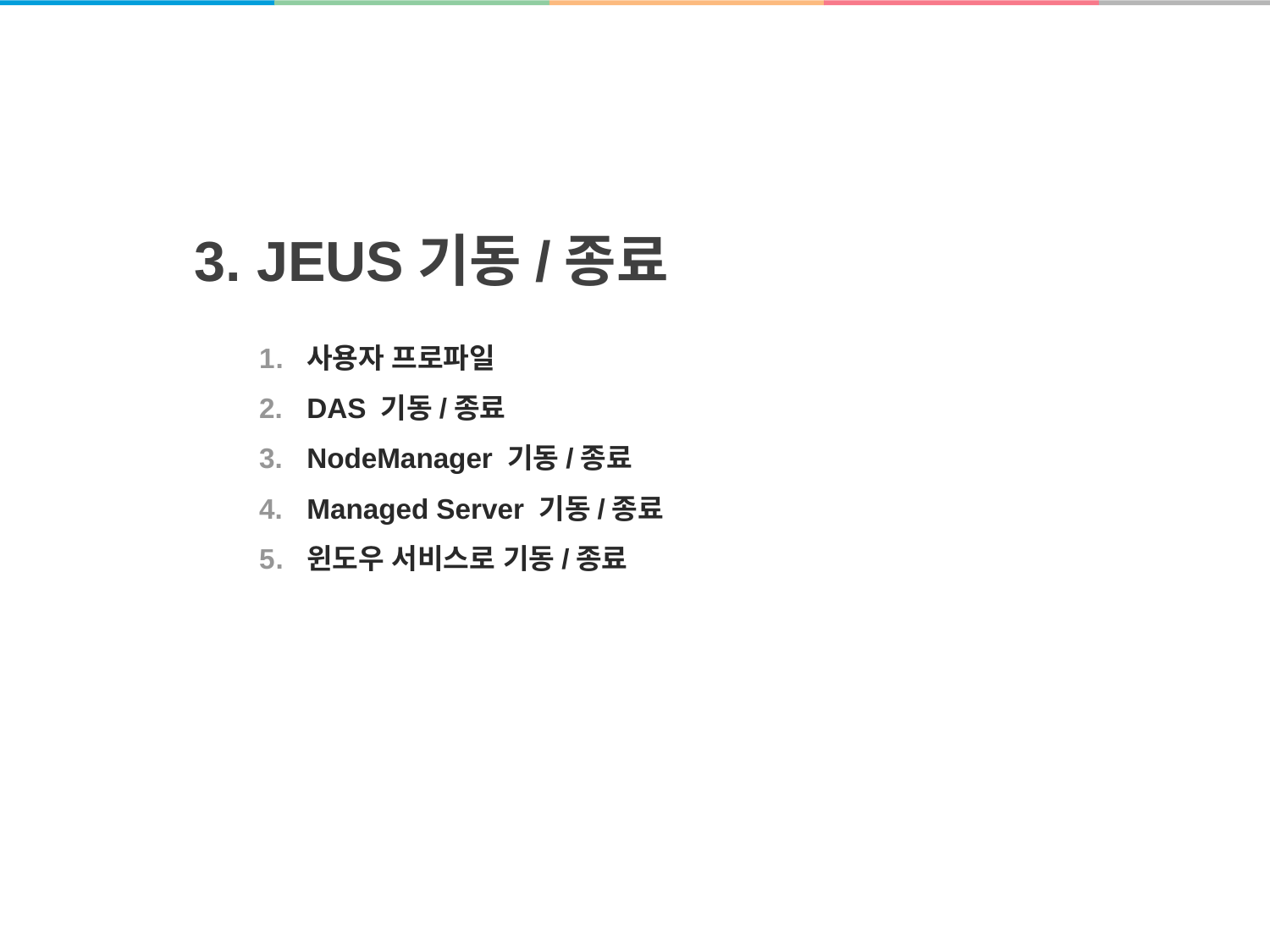

3. JEUS기동/종료
사용자 프로파일
DAS 기동/종료
NodeManager 기동/종료
Managed Server 기동/종료
윈도우 서비스로 기동/종료